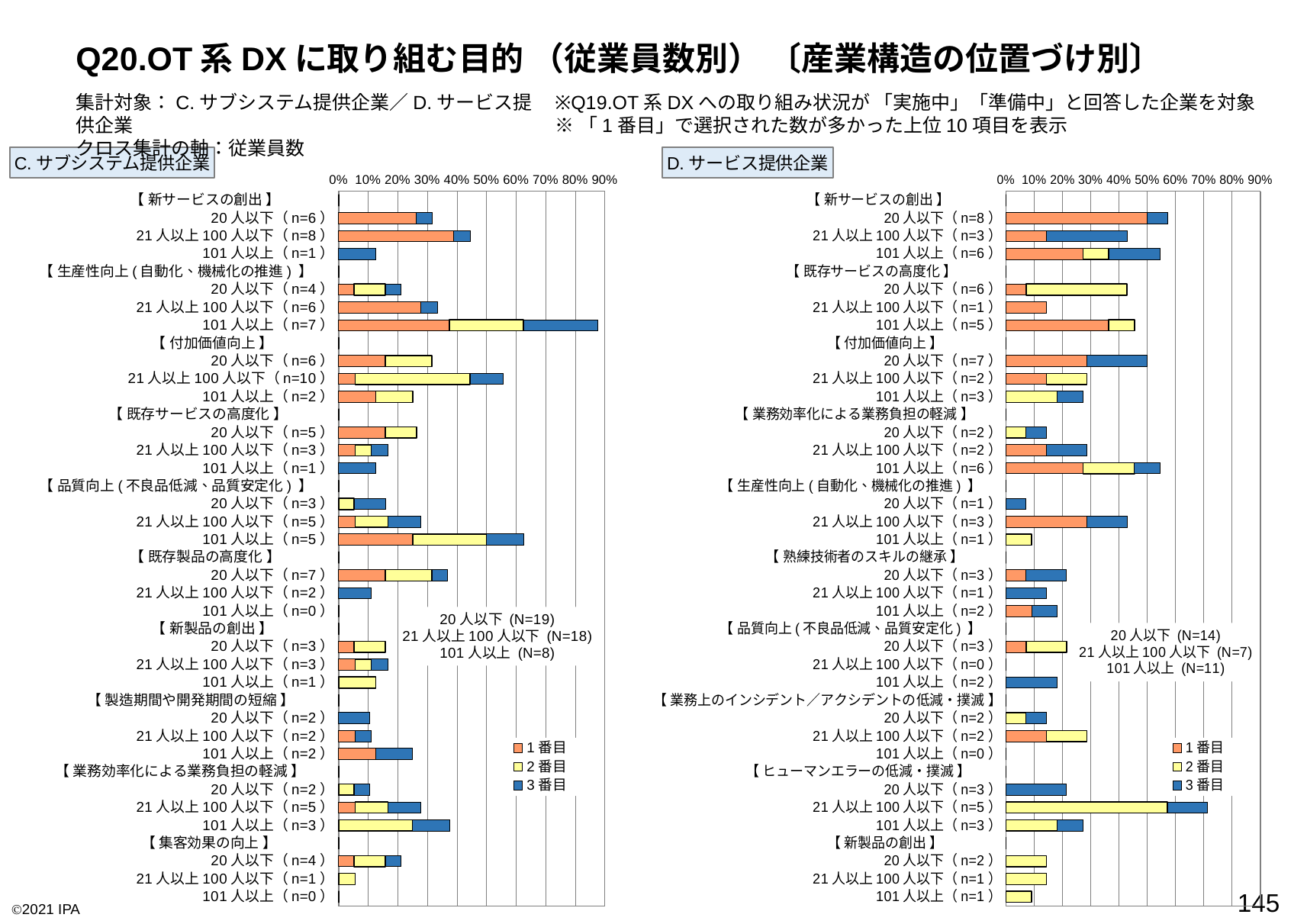

Q20.OT系DXに取り組む目的 （従業員数別） 〔産業構造の位置づけ別〕
集計対象：C.サブシステム提供企業／D.サービス提供企業
クロス集計の軸：従業員数
※Q19.OT系DXへの取り組み状況が 「実施中」「準備中」と回答した企業を対象
※「1番目」で選択された数が多かった上位10項目を表示
C.サブシステム提供企業
D.サービス提供企業

### Chart:

| Category | 1番目 | 2番目 | 3番目 |
|---|---|---|---|
| 【 新サービスの創出 】                | 0.0 | 0.0 | 0.0 |
| 20人以下（n=6） | 0.2631578947368421 | 0.0 | 0.05263157894736842 |
| 21人以上100人以下（n=8） | 0.3888888888888889 | 0.0 | 0.05555555555555555 |
| 101人以上（n=1） | 0.0 | 0.0 | 0.125 |
| 【 生産性向上(自動化、機械化の推進) 】       | 0.0 | 0.0 | 0.0 |
| 20人以下（n=4） | 0.05263157894736842 | 0.10526315789473684 | 0.05263157894736842 |
| 21人以上100人以下（n=6） | 0.2777777777777778 | 0.0 | 0.05555555555555555 |
| 101人以上（n=7） | 0.375 | 0.25 | 0.25 |
| 【 付加価値向上 】                  | 0.0 | 0.0 | 0.0 |
| 20人以下（n=6） | 0.15789473684210525 | 0.15789473684210525 | 0.0 |
| 21人以上100人以下（n=10） | 0.05555555555555555 | 0.3888888888888889 | 0.1111111111111111 |
| 101人以上（n=2） | 0.125 | 0.125 | 0.0 |
| 【 既存サービスの高度化 】              | 0.0 | 0.0 | 0.0 |
| 20人以下（n=5） | 0.15789473684210525 | 0.10526315789473684 | 0.0 |
| 21人以上100人以下（n=3） | 0.05555555555555555 | 0.05555555555555555 | 0.05555555555555555 |
| 101人以上（n=1） | 0.0 | 0.0 | 0.125 |
| 【 品質向上(不良品低減、品質安定化) 】       | 0.0 | 0.0 | 0.0 |
| 20人以下（n=3） | 0.0 | 0.05263157894736842 | 0.10526315789473684 |
| 21人以上100人以下（n=5） | 0.05555555555555555 | 0.1111111111111111 | 0.1111111111111111 |
| 101人以上（n=5） | 0.25 | 0.25 | 0.125 |
| 【 既存製品の高度化 】                | 0.0 | 0.0 | 0.0 |
| 20人以下（n=7） | 0.15789473684210525 | 0.15789473684210525 | 0.05263157894736842 |
| 21人以上100人以下（n=2） | 0.0 | 0.0 | 0.1111111111111111 |
| 101人以上（n=0） | 0.0 | 0.0 | 0.0 |
| 【 新製品の創出 】                  | 0.0 | 0.0 | 0.0 |
| 20人以下（n=3） | 0.05263157894736842 | 0.10526315789473684 | 0.0 |
| 21人以上100人以下（n=3） | 0.05555555555555555 | 0.05555555555555555 | 0.05555555555555555 |
| 101人以上（n=1） | 0.0 | 0.125 | 0.0 |
| 【 製造期間や開発期間の短縮 】            | 0.0 | 0.0 | 0.0 |
| 20人以下（n=2） | 0.0 | 0.0 | 0.10526315789473684 |
| 21人以上100人以下（n=2） | 0.05555555555555555 | 0.0 | 0.05555555555555555 |
| 101人以上（n=2） | 0.125 | 0.0 | 0.125 |
| 【 業務効率化による業務負担の軽減 】         | 0.0 | 0.0 | 0.0 |
| 20人以下（n=2） | 0.0 | 0.05263157894736842 | 0.05263157894736842 |
| 21人以上100人以下（n=5） | 0.05555555555555555 | 0.1111111111111111 | 0.1111111111111111 |
| 101人以上（n=3） | 0.0 | 0.25 | 0.125 |
| 【 集客効果の向上 】                 | 0.0 | 0.0 | 0.0 |
| 20人以下（n=4） | 0.05263157894736842 | 0.10526315789473684 | 0.05263157894736842 |
| 21人以上100人以下（n=1） | 0.0 | 0.05555555555555555 | 0.0 |
| 101人以上（n=0） | 0.0 | 0.0 | 0.0 |

### Chart:

| Category | 1番目 | 2番目 | 3番目 |
|---|---|---|---|
| 【 新サービスの創出 】                | 0.0 | 0.0 | 0.0 |
| 20人以下（n=8） | 0.5 | 0.0 | 0.07142857142857142 |
| 21人以上100人以下（n=3） | 0.14285714285714285 | 0.0 | 0.2857142857142857 |
| 101人以上（n=6） | 0.2727272727272727 | 0.09090909090909091 | 0.18181818181818182 |
| 【 既存サービスの高度化 】              | 0.0 | 0.0 | 0.0 |
| 20人以下（n=6） | 0.07142857142857142 | 0.35714285714285715 | 0.0 |
| 21人以上100人以下（n=1） | 0.14285714285714285 | 0.0 | 0.0 |
| 101人以上（n=5） | 0.36363636363636365 | 0.09090909090909091 | 0.0 |
| 【 付加価値向上 】                  | 0.0 | 0.0 | 0.0 |
| 20人以下（n=7） | 0.2857142857142857 | 0.0 | 0.21428571428571427 |
| 21人以上100人以下（n=2） | 0.14285714285714285 | 0.14285714285714285 | 0.0 |
| 101人以上（n=3） | 0.0 | 0.18181818181818182 | 0.09090909090909091 |
| 【 業務効率化による業務負担の軽減 】         | 0.0 | 0.0 | 0.0 |
| 20人以下（n=2） | 0.0 | 0.07142857142857142 | 0.07142857142857142 |
| 21人以上100人以下（n=2） | 0.14285714285714285 | 0.0 | 0.14285714285714285 |
| 101人以上（n=6） | 0.2727272727272727 | 0.18181818181818182 | 0.09090909090909091 |
| 【 生産性向上(自動化、機械化の推進) 】       | 0.0 | 0.0 | 0.0 |
| 20人以下（n=1） | 0.0 | 0.0 | 0.07142857142857142 |
| 21人以上100人以下（n=3） | 0.2857142857142857 | 0.0 | 0.14285714285714285 |
| 101人以上（n=1） | 0.0 | 0.09090909090909091 | 0.0 |
| 【 熟練技術者のスキルの継承 】            | 0.0 | 0.0 | 0.0 |
| 20人以下（n=3） | 0.07142857142857142 | 0.0 | 0.14285714285714285 |
| 21人以上100人以下（n=1） | 0.0 | 0.0 | 0.14285714285714285 |
| 101人以上（n=2） | 0.09090909090909091 | 0.0 | 0.09090909090909091 |
| 【 品質向上(不良品低減、品質安定化) 】       | 0.0 | 0.0 | 0.0 |
| 20人以下（n=3） | 0.07142857142857142 | 0.14285714285714285 | 0.0 |
| 21人以上100人以下（n=0） | 0.0 | 0.0 | 0.0 |
| 101人以上（n=2） | 0.0 | 0.0 | 0.18181818181818182 |
| 【 業務上のインシデント／アクシデントの低減・撲滅 】 | 0.0 | 0.0 | 0.0 |
| 20人以下（n=2） | 0.0 | 0.07142857142857142 | 0.07142857142857142 |
| 21人以上100人以下（n=2） | 0.14285714285714285 | 0.14285714285714285 | 0.0 |
| 101人以上（n=0） | 0.0 | 0.0 | 0.0 |
| 【 ヒューマンエラーの低減・撲滅 】          | 0.0 | 0.0 | 0.0 |
| 20人以下（n=3） | 0.0 | 0.0 | 0.21428571428571427 |
| 21人以上100人以下（n=5） | 0.0 | 0.5714285714285714 | 0.14285714285714285 |
| 101人以上（n=3） | 0.0 | 0.18181818181818182 | 0.09090909090909091 |
| 【 新製品の創出 】                  | 0.0 | 0.0 | 0.0 |
| 20人以下（n=2） | 0.0 | 0.14285714285714285 | 0.0 |
| 21人以上100人以下（n=1） | 0.0 | 0.14285714285714285 | 0.0 |
| 101人以上（n=1） | 0.0 | 0.09090909090909091 | 0.0 |